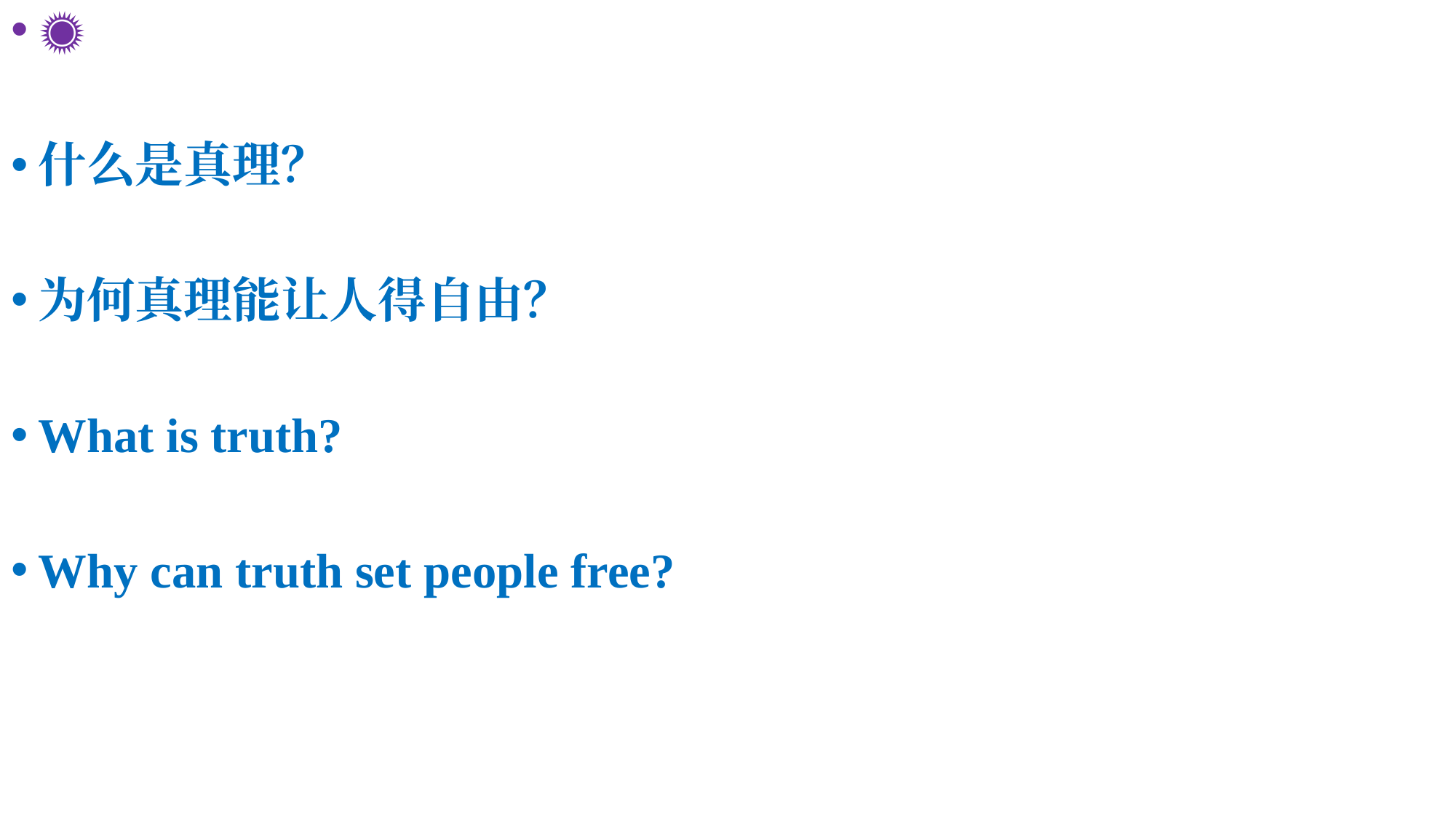

☀️

什么是真理？

为何真理能让人得自由？

What is truth?

Why can truth set people free?